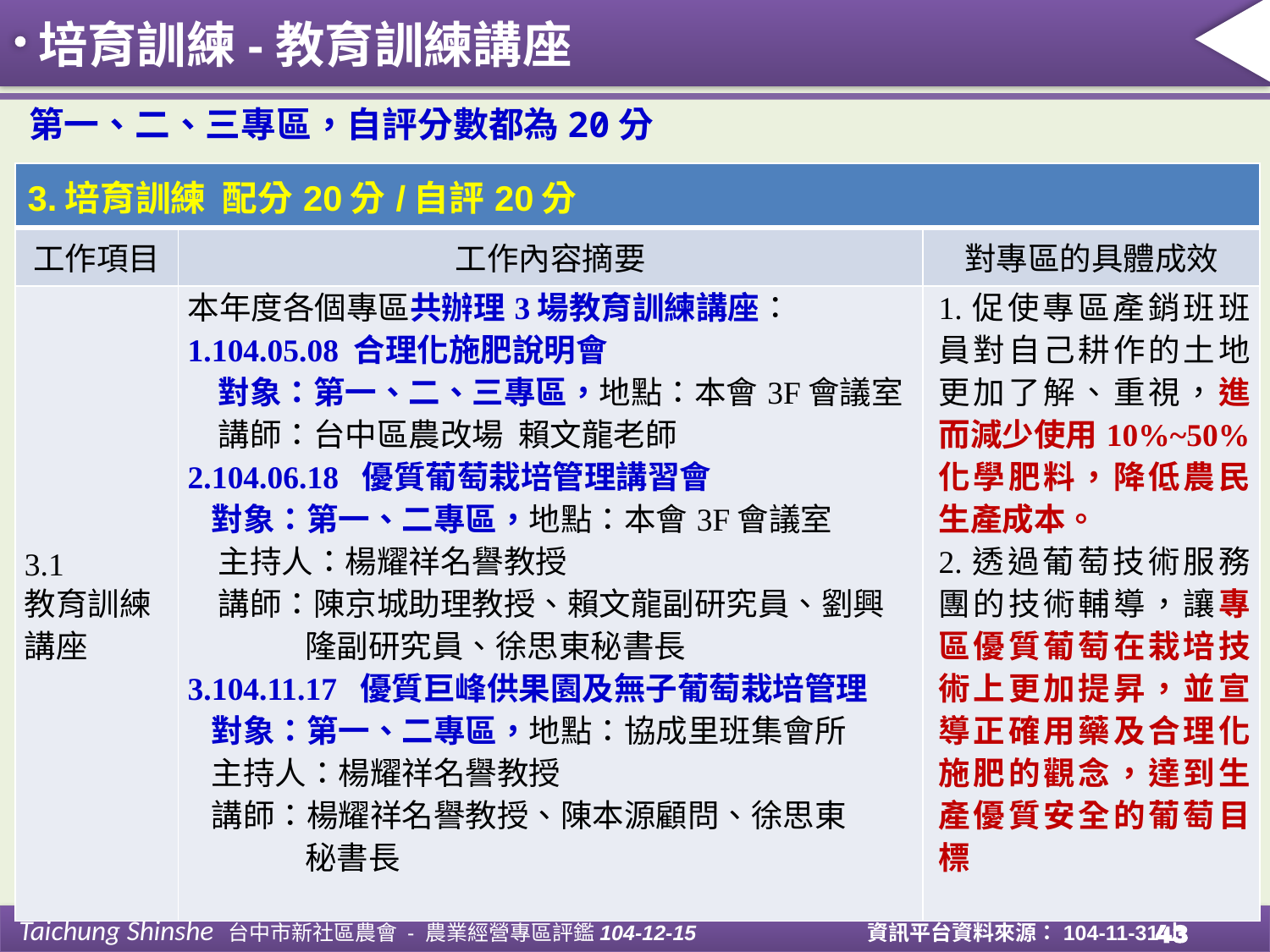

培育訓練-教育訓練講座

第一、二、三專區，自評分數都為20分
| 3.培育訓練 配分20分/自評20分 |  |  |
| --- | --- | --- |
| 工作項目 | 工作內容摘要 | 對專區的具體成效 |
| 3.1 教育訓練講座 | 本年度各個專區共辦理3場教育訓練講座： 1.104.05.08 合理化施肥說明會 對象：第一、二、三專區，地點：本會3F會議室 講師：台中區農改場 賴文龍老師 2.104.06.18 優質葡萄栽培管理講習會 對象：第一、二專區，地點：本會3F會議室 主持人：楊耀祥名譽教授 講師：陳京城助理教授、賴文龍副研究員、劉興 隆副研究員、徐思東秘書長 3.104.11.17 優質巨峰供果園及無子葡萄栽培管理 對象：第一、二專區，地點：協成里班集會所 主持人：楊耀祥名譽教授 講師：楊耀祥名譽教授、陳本源顧問、徐思東 秘書長 | 1.促使專區產銷班班員對自己耕作的土地更加了解、重視，進而減少使用10%~50%化學肥料，降低農民生產成本。 2.透過葡萄技術服務團的技術輔導，讓專區優質葡萄在栽培技術上更加提昇，並宣導正確用藥及合理化施肥的觀念，達到生產優質安全的葡萄目標 |